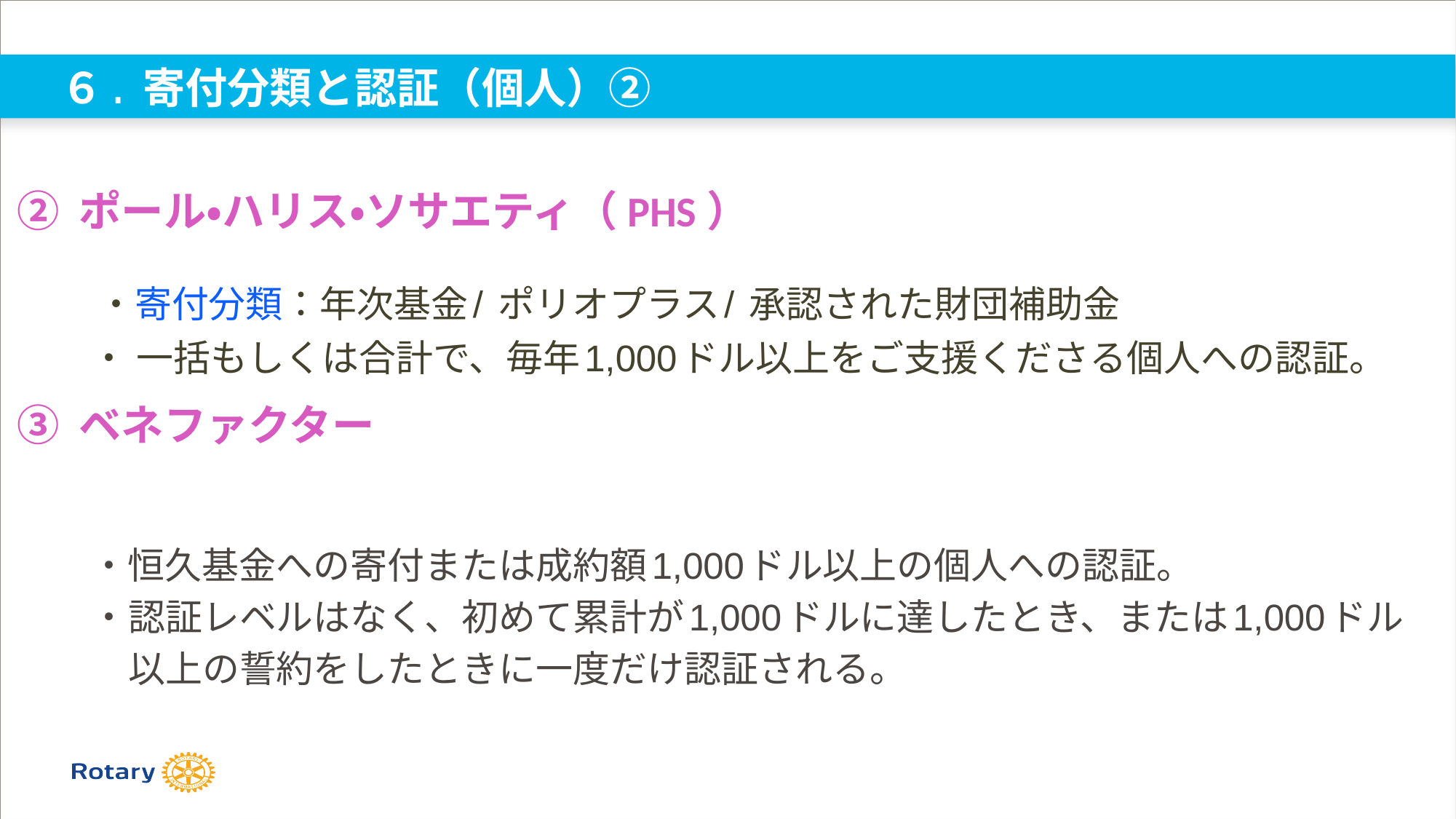

# ６. 寄付分類と認証（個人）②

　　・寄付分類：年次基金/ ポリオプラス/ 承認された財団補助金
　　・ 一括もしくは合計で、毎年1,000ドル以上をご支援くださる個人への認証。

　　・恒久基金への寄付または成約額1,000ドル以上の個人への認証。
　　・認証レベルはなく、初めて累計が1,000ドルに達したとき、または1,000ドル
　　　以上の誓約をしたときに一度だけ認証される。

② ポール・ハリス・ソサエティ（PHS）
③ ベネファクター